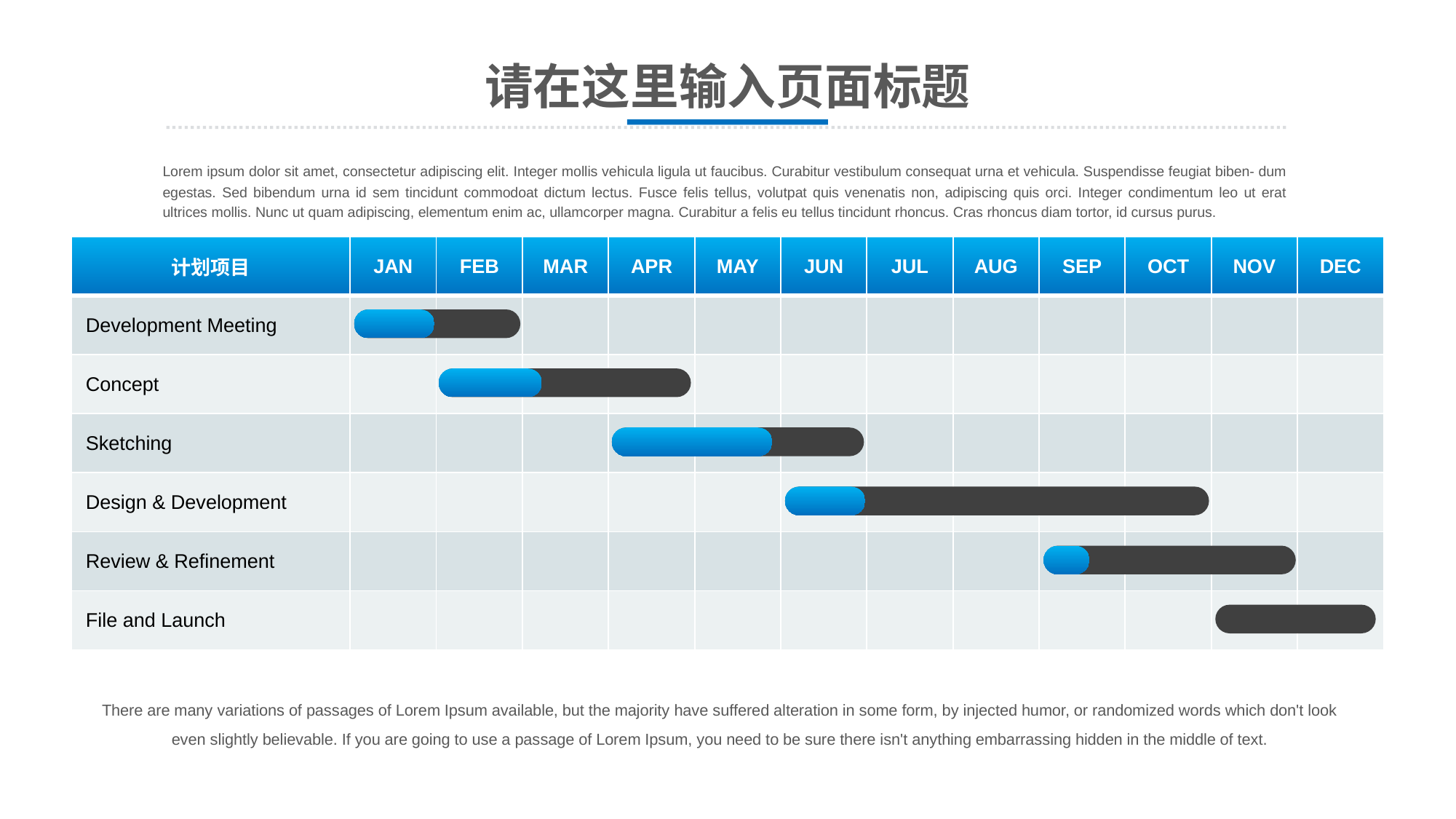

请在这里输入页面标题

Lorem ipsum dolor sit amet, consectetur adipiscing elit. Integer mollis vehicula ligula ut faucibus. Curabitur vestibulum consequat urna et vehicula. Suspendisse feugiat biben- dum egestas. Sed bibendum urna id sem tincidunt commodoat dictum lectus. Fusce felis tellus, volutpat quis venenatis non, adipiscing quis orci. Integer condimentum leo ut erat ultrices mollis. Nunc ut quam adipiscing, elementum enim ac, ullamcorper magna. Curabitur a felis eu tellus tincidunt rhoncus. Cras rhoncus diam tortor, id cursus purus.
| 计划项目 | JAN | FEB | MAR | APR | MAY | JUN | JUL | AUG | SEP | OCT | NOV | DEC |
| --- | --- | --- | --- | --- | --- | --- | --- | --- | --- | --- | --- | --- |
| Development Meeting |  |  |  |  |  |  |  |  |  |  |  |  |
| Concept |  |  |  |  |  |  |  |  |  |  |  |  |
| Sketching |  |  |  |  |  |  |  |  |  |  |  |  |
| Design & Development |  |  |  |  |  |  |  |  |  |  |  |  |
| Review & Refinement |  |  |  |  |  |  |  |  |  |  |  |  |
| File and Launch |  |  |  |  |  |  |  |  |  |  |  |  |

There are many variations of passages of Lorem Ipsum available, but the majority have suffered alteration in some form, by injected humor, or randomized words which don't look even slightly believable. If you are going to use a passage of Lorem Ipsum, you need to be sure there isn't anything embarrassing hidden in the middle of text.